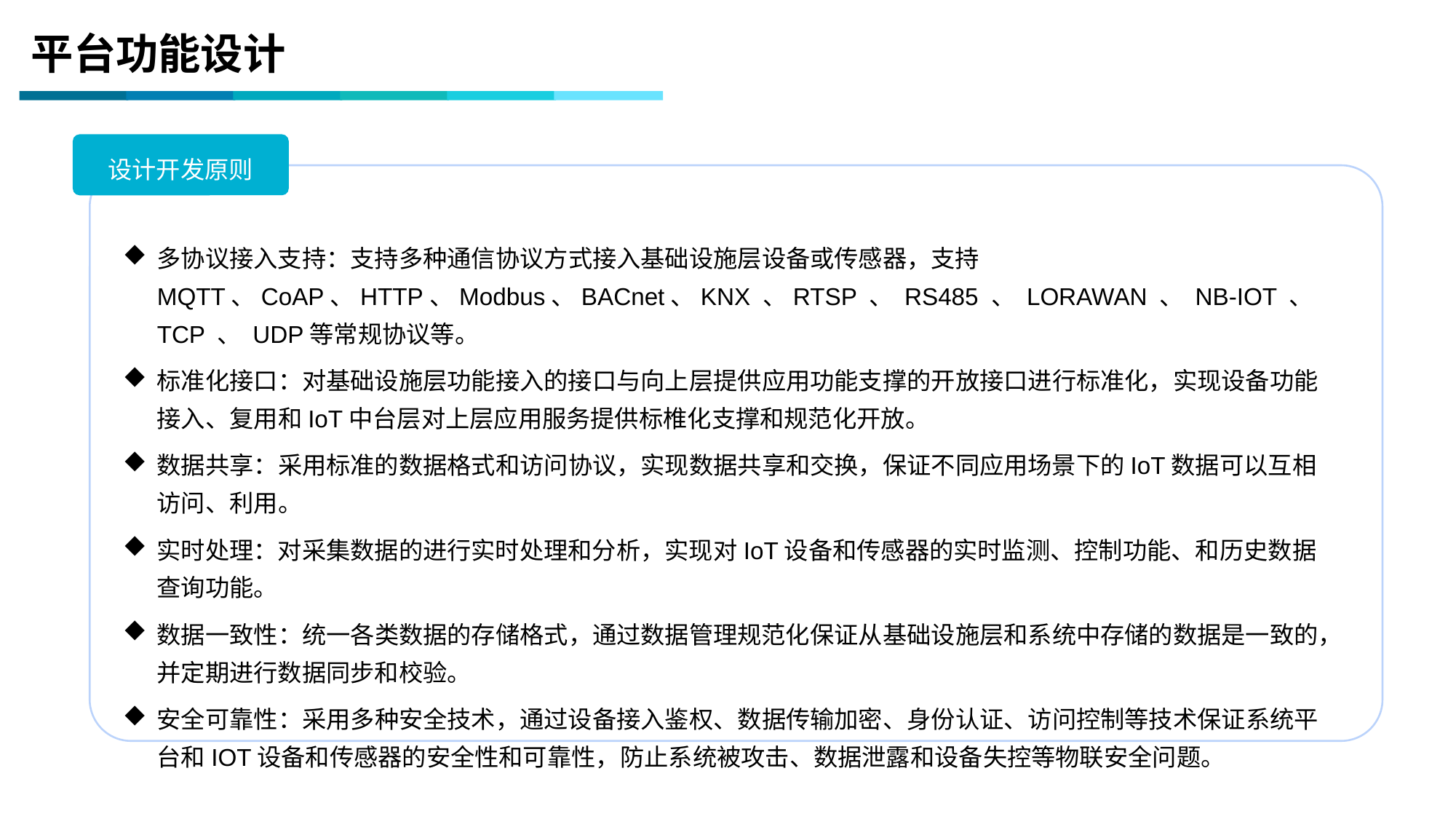

06
平台功能设计

设计开发原则

多协议接入支持：支持多种通信协议方式接入基础设施层设备或传感器，支持MQTT、CoAP、HTTP、Modbus、BACnet、KNX 、RTSP 、 RS485 、 LORAWAN 、 NB-IOT 、 TCP 、 UDP等常规协议等。
标准化接口：对基础设施层功能接入的接口与向上层提供应用功能支撑的开放接口进行标准化，实现设备功能接入、复用和IoT中台层对上层应用服务提供标椎化支撑和规范化开放。
数据共享：采用标准的数据格式和访问协议，实现数据共享和交换，保证不同应用场景下的IoT数据可以互相访问、利用。
实时处理：对采集数据的进行实时处理和分析，实现对IoT设备和传感器的实时监测、控制功能、和历史数据查询功能。
数据一致性：统一各类数据的存储格式，通过数据管理规范化保证从基础设施层和系统中存储的数据是一致的，并定期进行数据同步和校验。
安全可靠性：采用多种安全技术，通过设备接入鉴权、数据传输加密、身份认证、访问控制等技术保证系统平台和IOT设备和传感器的安全性和可靠性，防止系统被攻击、数据泄露和设备失控等物联安全问题。